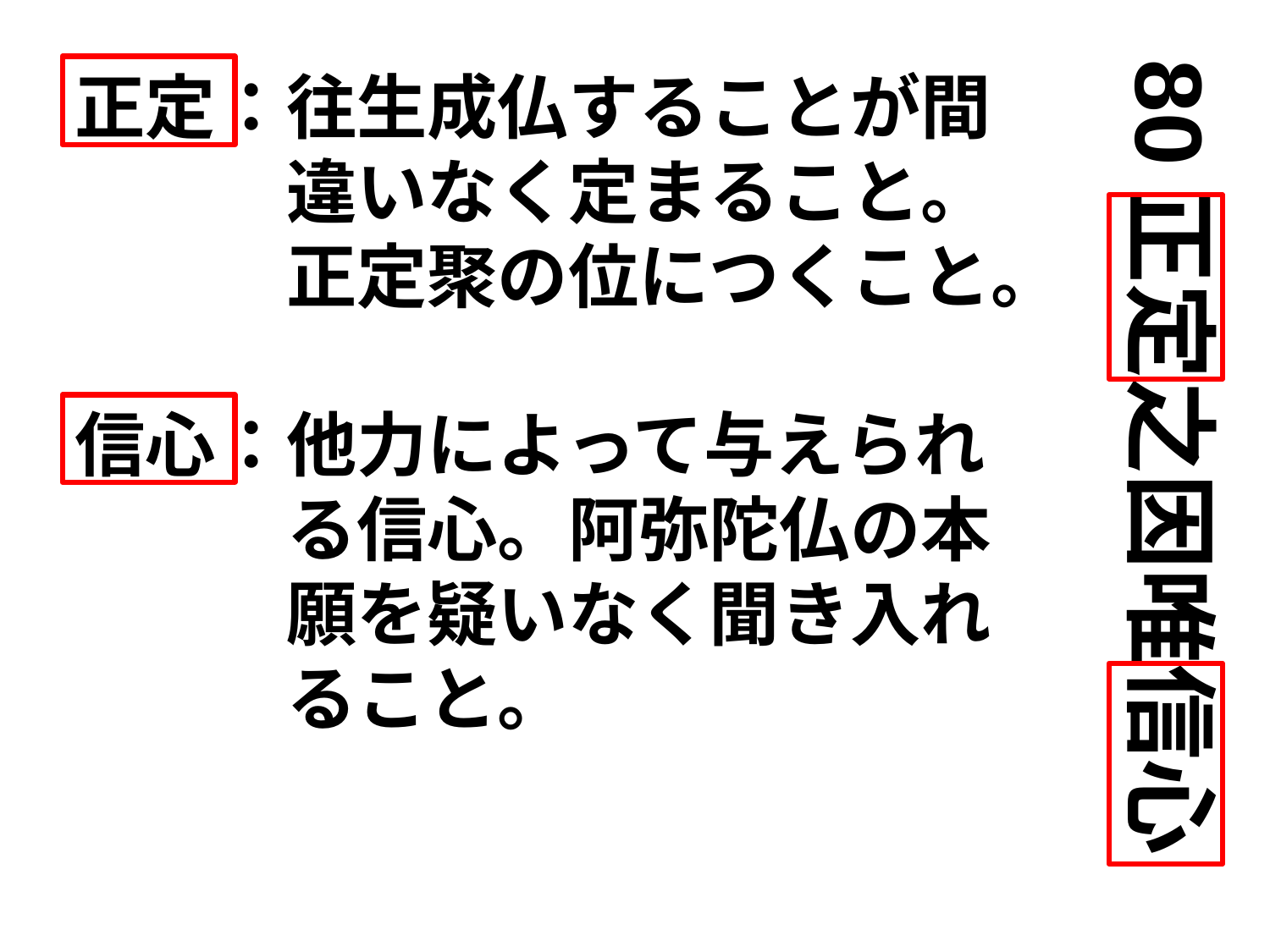

80正定之因唯信心
正定：往生成仏することが間
　　　違いなく定まること。
　　　正定聚の位につくこと。

信心：他力によって与えられ
　　　る信心。阿弥陀仏の本
　　　願を疑いなく聞き入れ
　　　ること。